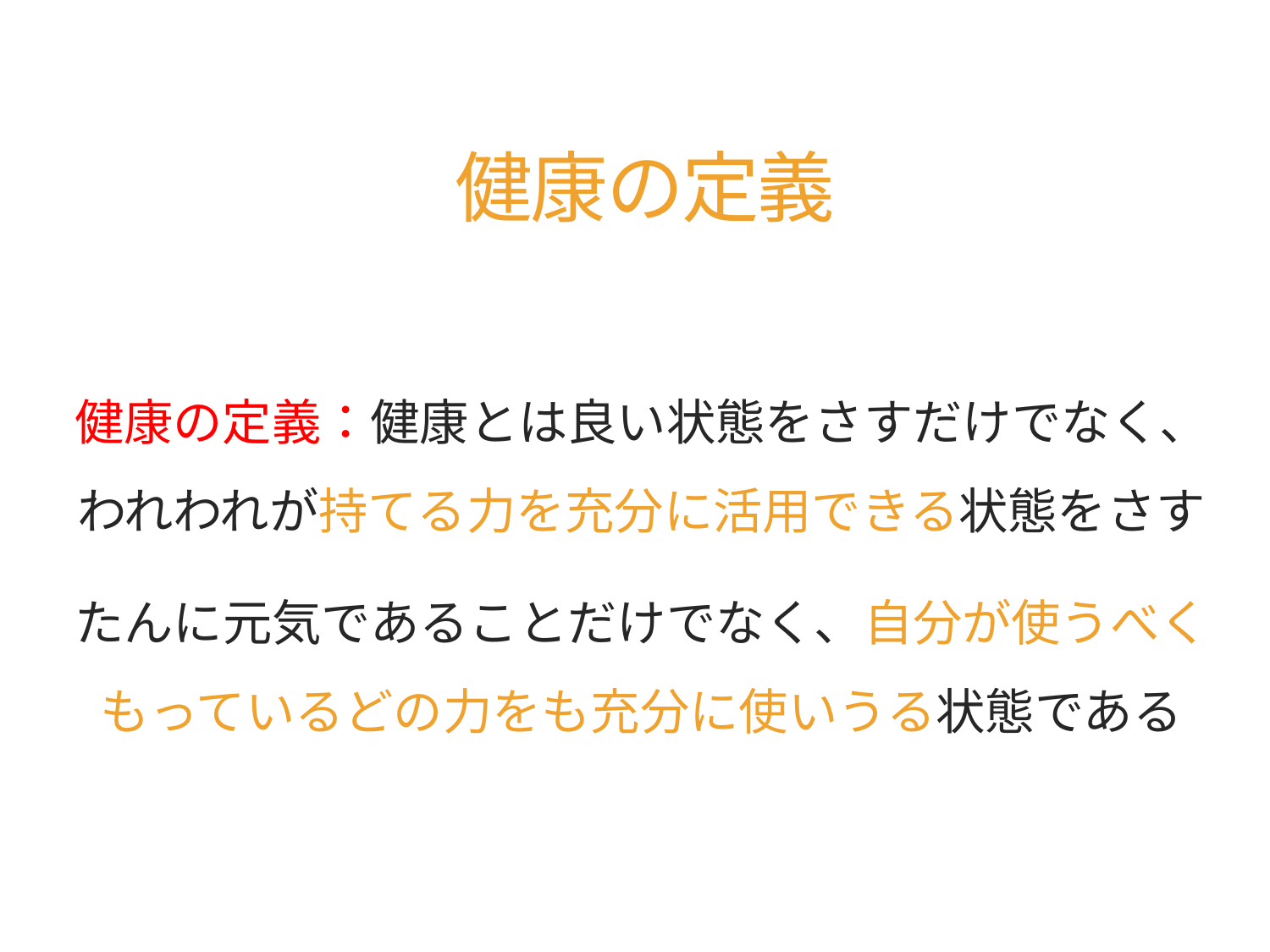

# 健康の定義
健康の定義：健康とは良い状態をさすだけでなく、われわれが持てる力を充分に活用できる状態をさす
たんに元気であることだけでなく、自分が使うべくもっているどの力をも充分に使いうる状態である